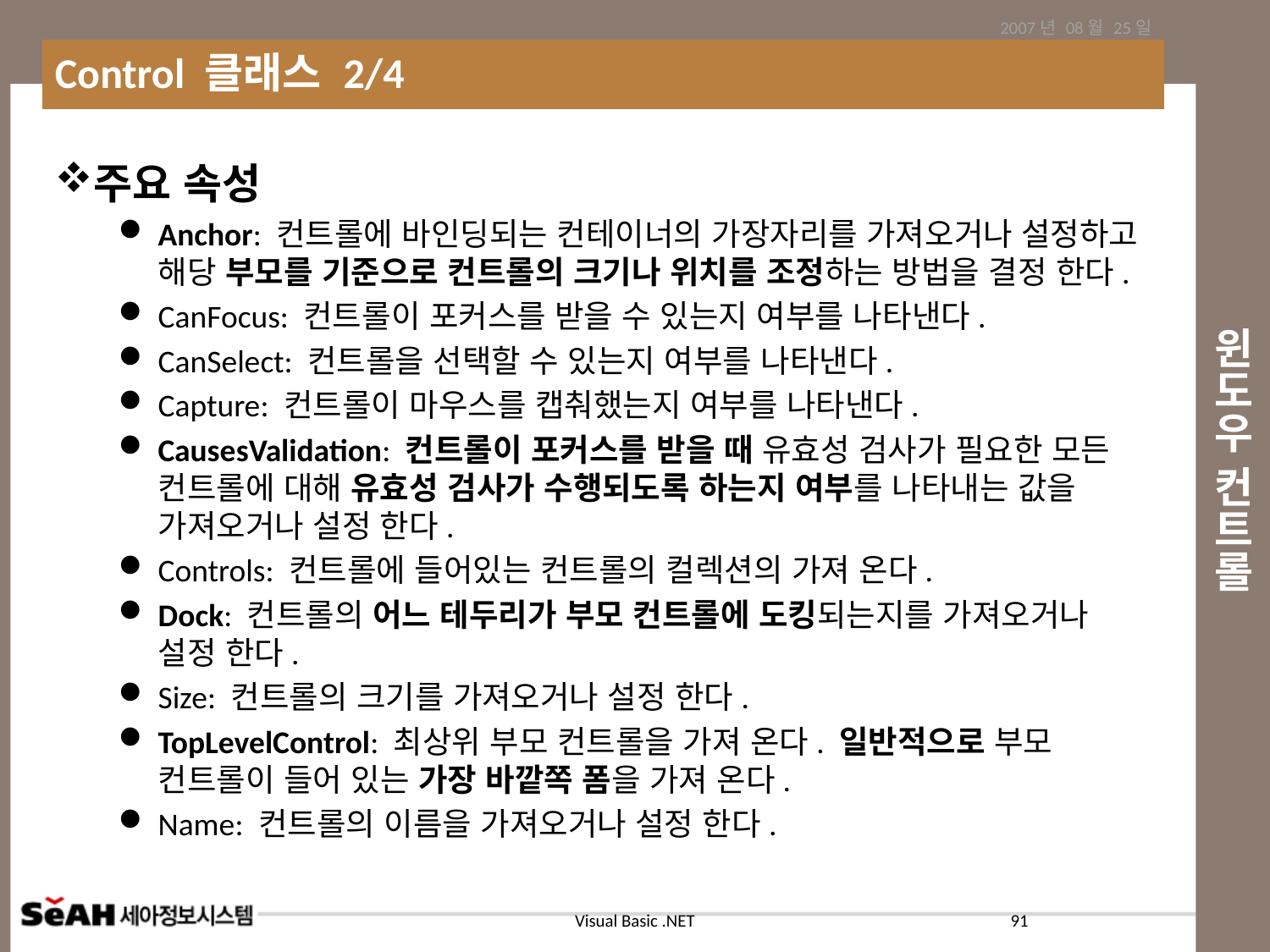

2007년 08월 25일
Control 클래스 2/4
# 윈도우 컨트롤

주요 속성
Anchor: 컨트롤에 바인딩되는 컨테이너의 가장자리를 가져오거나 설정하고 해당 부모를 기준으로 컨트롤의 크기나 위치를 조정하는 방법을 결정 한다.
CanFocus: 컨트롤이 포커스를 받을 수 있는지 여부를 나타낸다.
CanSelect: 컨트롤을 선택할 수 있는지 여부를 나타낸다.
Capture: 컨트롤이 마우스를 캡춰했는지 여부를 나타낸다.
CausesValidation: 컨트롤이 포커스를 받을 때 유효성 검사가 필요한 모든 컨트롤에 대해 유효성 검사가 수행되도록 하는지 여부를 나타내는 값을 가져오거나 설정 한다.
Controls: 컨트롤에 들어있는 컨트롤의 컬렉션의 가져 온다.
Dock: 컨트롤의 어느 테두리가 부모 컨트롤에 도킹되는지를 가져오거나 설정 한다.
Size: 컨트롤의 크기를 가져오거나 설정 한다.
TopLevelControl: 최상위 부모 컨트롤을 가져 온다. 일반적으로 부모 컨트롤이 들어 있는 가장 바깥쪽 폼을 가져 온다.
Name: 컨트롤의 이름을 가져오거나 설정 한다.
91
Visual Basic .NET